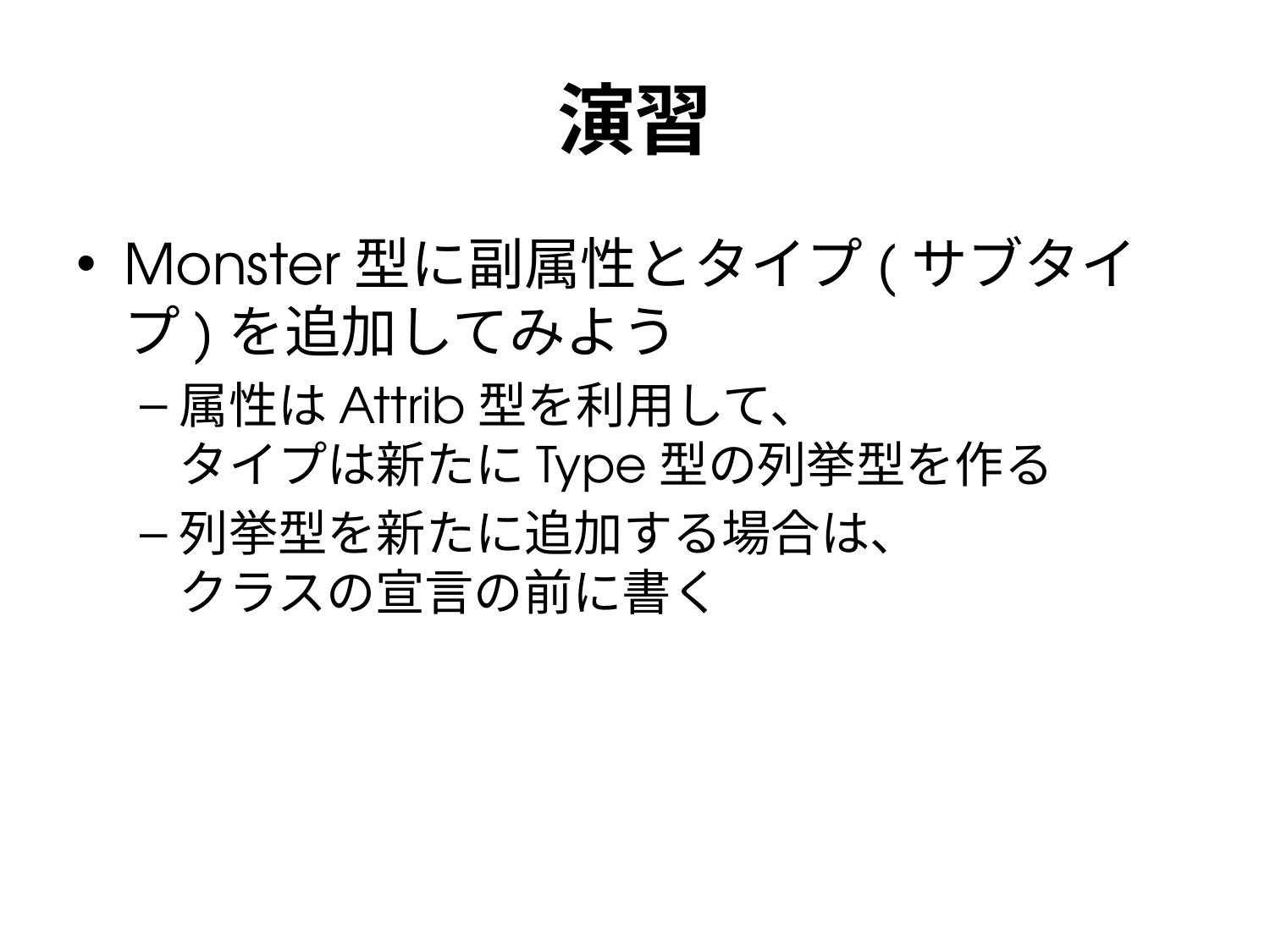

# 演習
Monster型に副属性とタイプ(サブタイプ)を追加してみよう
属性はAttrib型を利用して、
タイプは新たにType型の列挙型を作る
列挙型を新たに追加する場合は、
クラスの宣言の前に書く